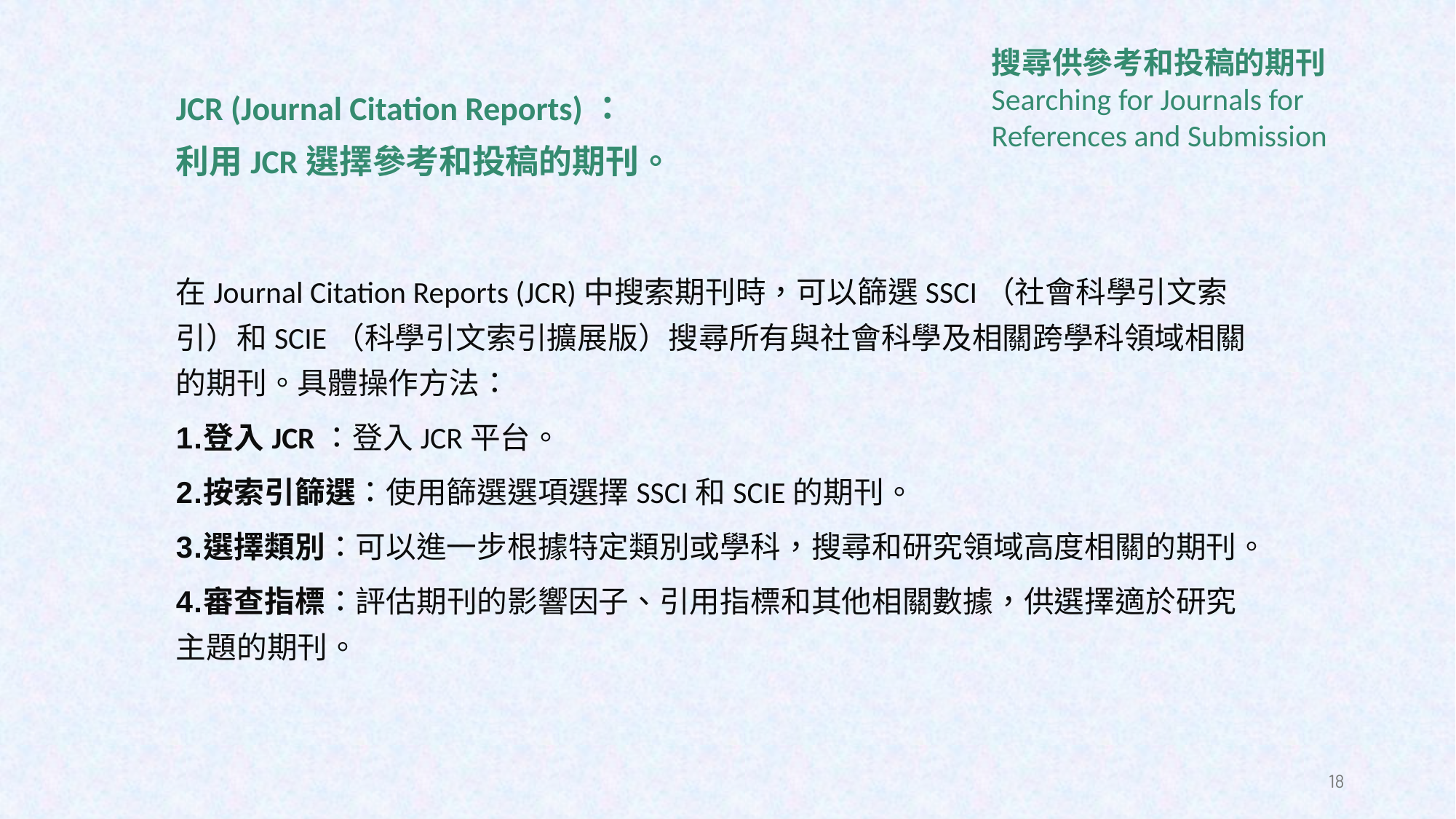

搜尋供參考和投稿的期刊
Searching for Journals for References and Submission
JCR (Journal Citation Reports)：
利用JCR選擇參考和投稿的期刊。
在Journal Citation Reports (JCR)中搜索期刊時，可以篩選SSCI（社會科學引文索引）和SCIE（科學引文索引擴展版）搜尋所有與社會科學及相關跨學科領域相關的期刊。具體操作方法：
登入JCR：登入JCR平台。
按索引篩選：使用篩選選項選擇SSCI和SCIE的期刊。
選擇類別：可以進一步根據特定類別或學科，搜尋和研究領域高度相關的期刊。
審查指標：評估期刊的影響因子、引用指標和其他相關數據，供選擇適於研究主題的期刊。
18